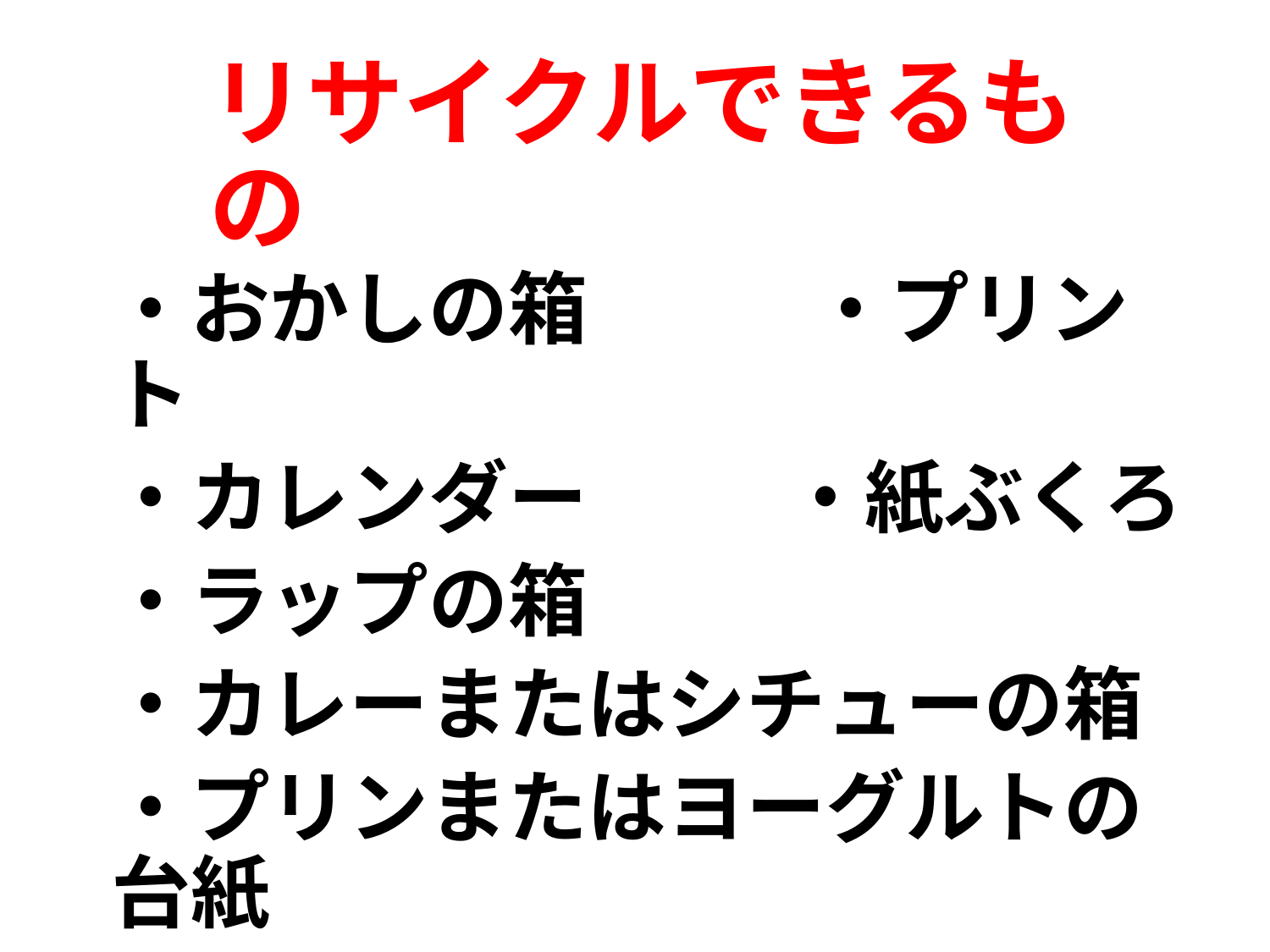

# リサイクルできるもの
・おかしの箱　        ・プリント
・カレンダー           ・紙ぶくろ
・ラップの箱
・カレーまたはシチューの箱
・プリンまたはヨーグルトの台紙
・トイレットペーパーのしん